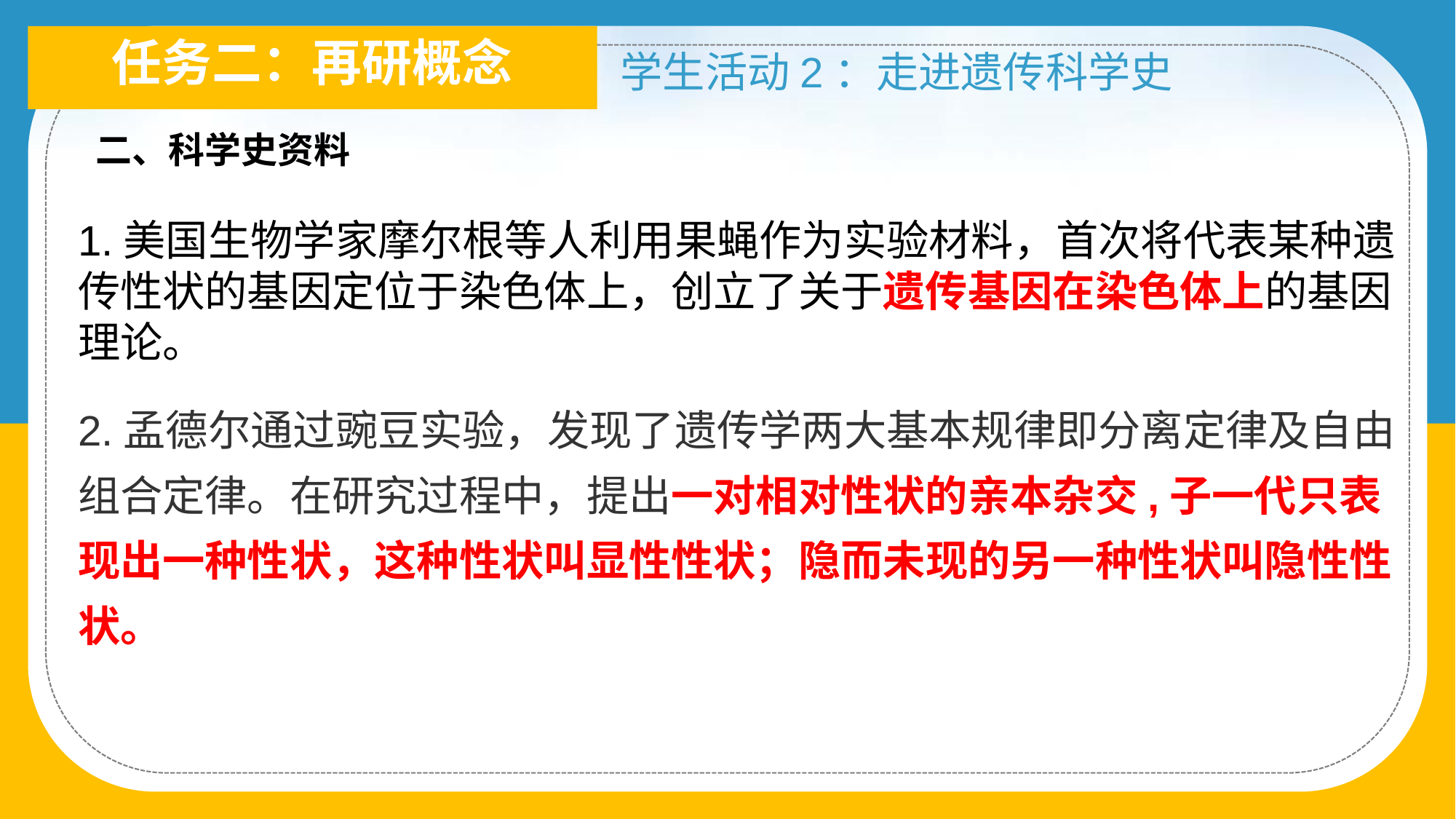

任务二：再研概念

学生活动2：走进遗传科学史
二、科学史资料
1.美国生物学家摩尔根等人利用果蝇作为实验材料，首次将代表某种遗传性状的基因定位于染色体上，创立了关于遗传基因在染色体上的基因理论。
2.孟德尔通过豌豆实验，发现了遗传学两大基本规律即分离定律及自由组合定律。在研究过程中，提出一对相对性状的亲本杂交,子一代只表现出一种性状，这种性状叫显性性状；隐而未现的另一种性状叫隐性性状。